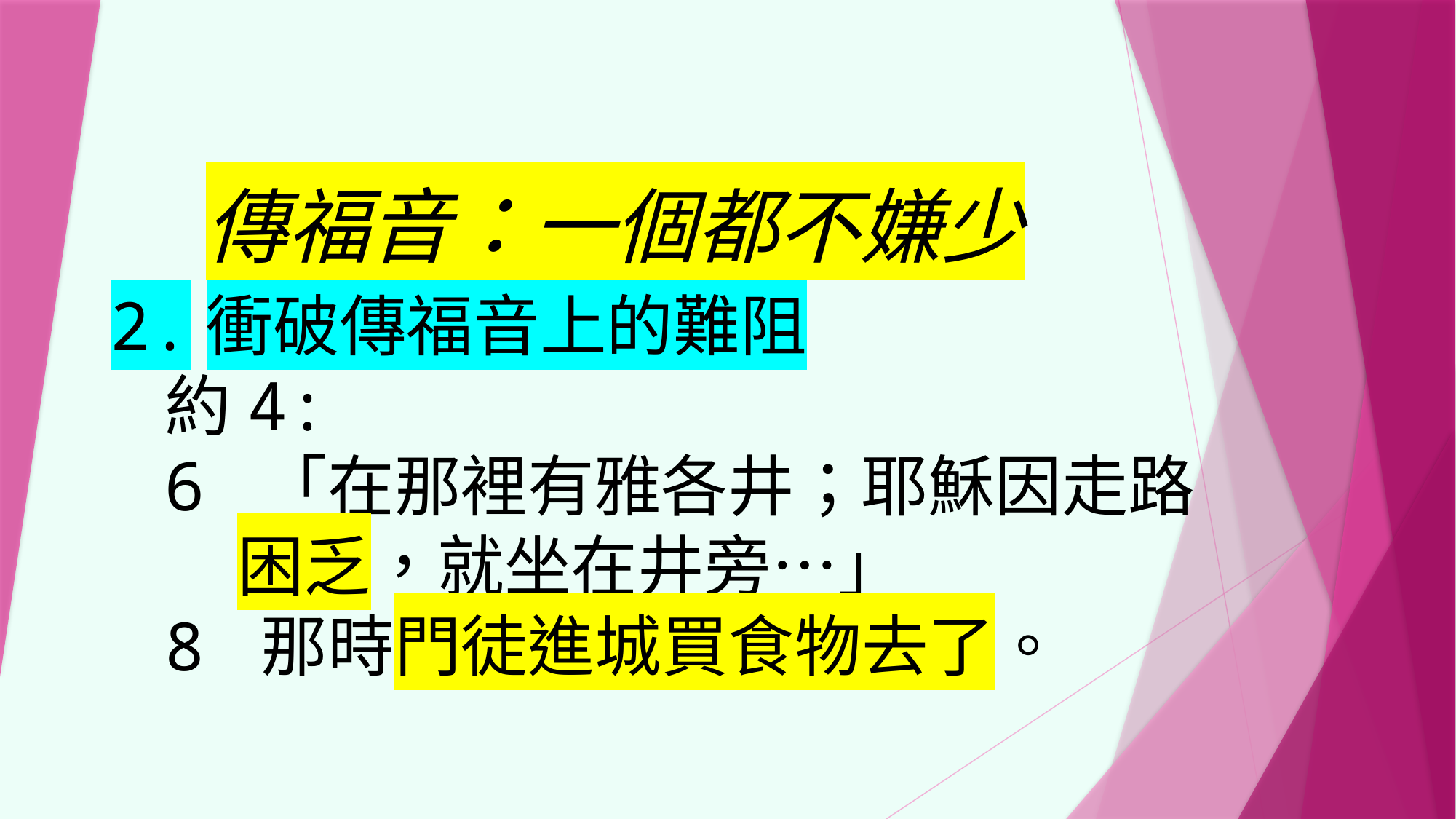

傳福音：一個都不嫌少
2.衝破傳福音上的難阻
約4:
6 「在那裡有雅各井；耶穌因走路困乏，就坐在井旁…」
8 那時門徒進城買食物去了。